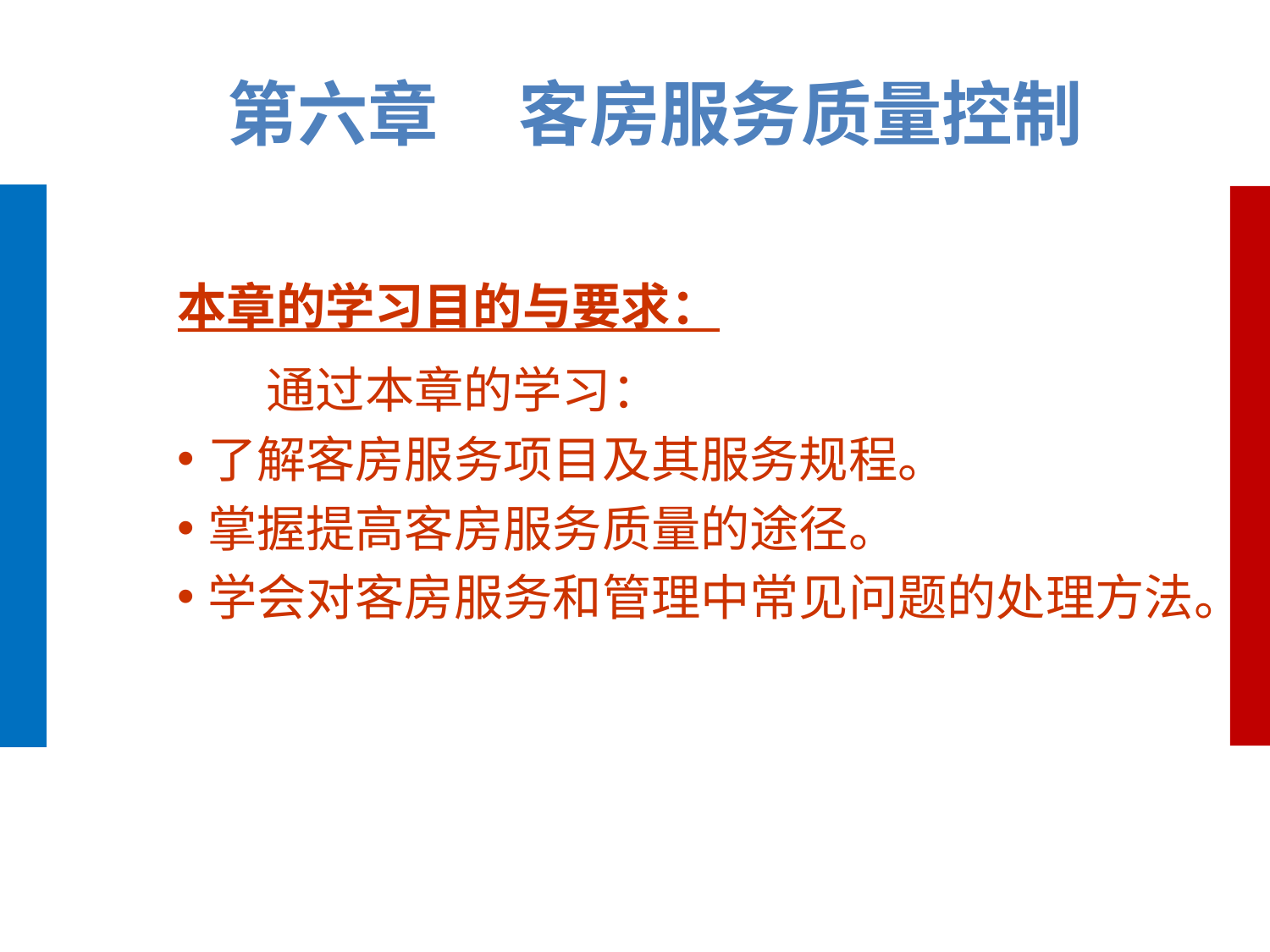

第六章     客房服务质量控制

本章的学习目的与要求：
       通过本章的学习：
了解客房服务项目及其服务规程。
掌握提高客房服务质量的途径。
学会对客房服务和管理中常见问题的处理方法。